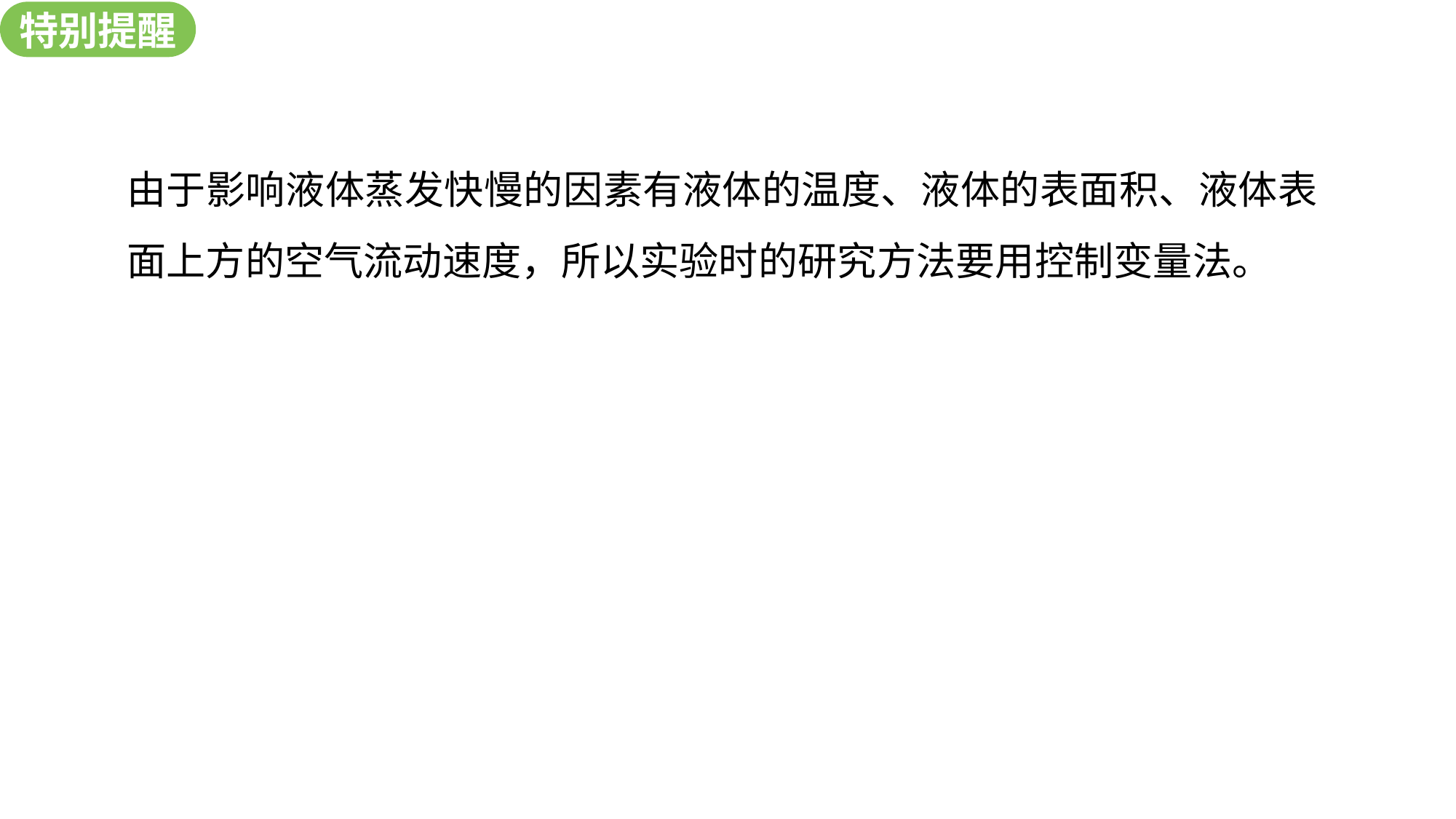

特别提醒
由于影响液体蒸发快慢的因素有液体的温度、液体的表面积、液体表面上方的空气流动速度，所以实验时的研究方法要用控制变量法。